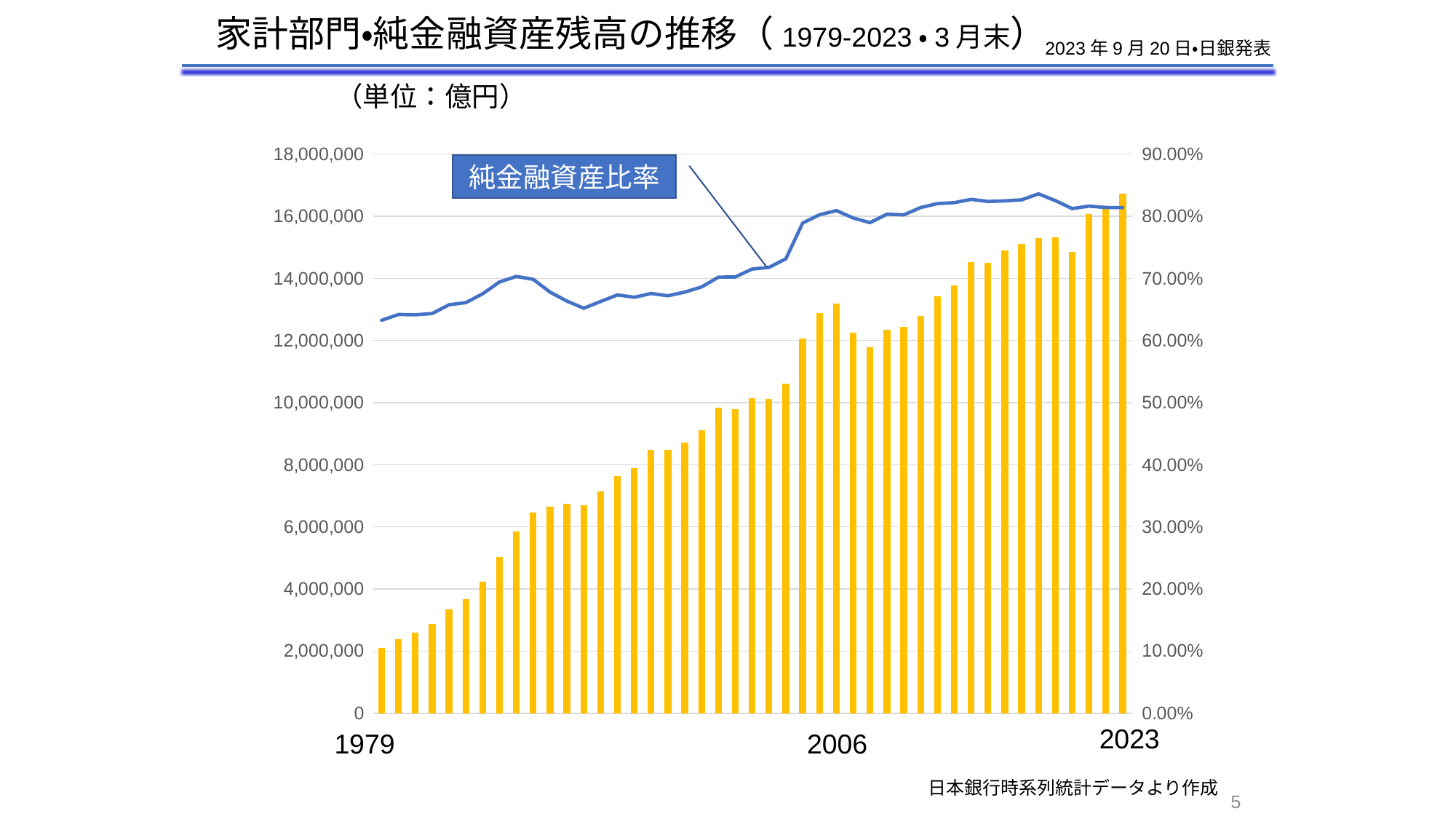

家計部門・純金融資産残高の推移（1979-2023・3月末）
2023年9月20日・日銀発表
（単位：億円）

### Chart

| Category | 純金融資産 | 家計純資産比率 |
|---|---|---|
| 1979 | 2098123.0 | 0.6324518612678499 |
| 1980 | 2387823.0 | 0.6418835894920061 |
| 1981 | 2597887.0 | 0.641394350250125 |
| 1982 | 2881273.0 | 0.6434163263984494 |
| 1983 | 3345389.0 | 0.6574877376581104 |
| 1984 | 3673497.0 | 0.6609888336250072 |
| 1985 | 4230982.0 | 0.67522099178592 |
| 1986 | 5029014.0 | 0.6942429487393638 |
| 1987 | 5853834.0 | 0.7031129907231856 |
| 1988 | 6467224.0 | 0.6984914425071378 |
| 1989 | 6658503.0 | 0.6778354474643408 |
| 1990 | 6748189.0 | 0.6634792435525939 |
| 1991 | 6688202.0 | 0.6519462024159687 |
| 1992 | 7134351.0 | 0.6627981190614483 |
| 1993 | 7635136.0 | 0.6733719263676725 |
| 1994 | 7883242.0 | 0.6696077652749848 |
| 1995 | 8487449.0 | 0.675653596787412 |
| 1996 | 8471333.0 | 0.6720711886687746 |
| 1997 | 8720926.0 | 0.6779145520362329 |
| 1998 | 9112827.0 | 0.6863236514647824 |
| 1999 | 9835523.0 | 0.7019802355430629 |
| 2000 | 9790758.0 | 0.7022789446891631 |
| 2001 | 10136173.0 | 0.7150241965532416 |
| 2002 | 10114260.0 | 0.7177014955112523 |
| 2003 | 10621019.0 | 0.7314818883314763 |
| 2004 | 12071163.0 | 0.789087133104932 |
| 2005 | 12892930.0 | 0.8023705688902321 |
| 2006 | 13182629.0 | 0.8090992501121189 |
| 2007 | 12262187.0 | 0.7971955035270585 |
| 2008 | 11771502.0 | 0.7896497307181843 |
| 2009 | 12347185.0 | 0.803279546006501 |
| 2010 | 12427589.0 | 0.8022396446789702 |
| 2011 | 12782743.0 | 0.8139807944301529 |
| 2012 | 13418595.0 | 0.8203503776421701 |
| 2013 | 13779777.0 | 0.8218282180656868 |
| 2014 | 14525122.0 | 0.8271805663345975 |
| 2015 | 14512481.0 | 0.8237792412922234 |
| 2016 | 14910207.0 | 0.8246898081038172 |
| 2017 | 15114704.0 | 0.8263824270969079 |
| 2018 | 15306601.0 | 0.836028416858884 |
| 2019 | 15313670.0 | 0.8252015318234561 |
| 2020 | 14848995.0 | 0.8122827099256998 |
| 2021 | 16064469.0 | 0.8162951930742952 |
| 2022 | 16317145.0 | 0.8140424644319187 |
純金融資産比率
2023
1979
2006
日本銀行時系列統計データより作成
5